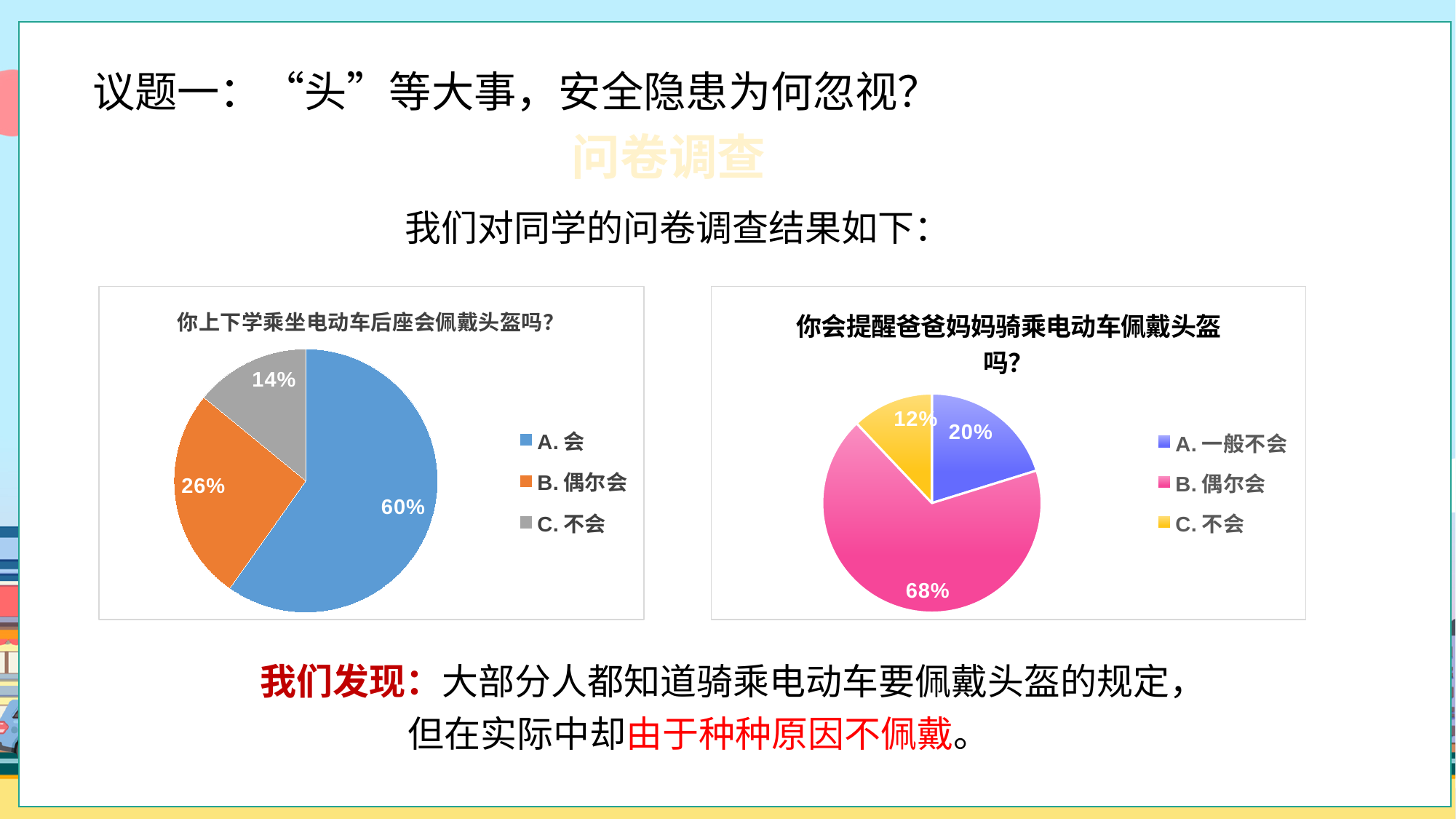

议题一：“头”等大事，安全隐患为何忽视？
问卷调查
我们对同学的问卷调查结果如下：

### Chart: 你上下学乘坐电动车后座会佩戴头盔吗？

| Category |  |
|---|---|
| A.会 | 0.598 |
| B.偶尔会 | 0.2612 |
| C.不会 | 0.1408 |

### Chart: 你会提醒爸爸妈妈骑乘电动车佩戴头盔吗？

| Category |  |
|---|---|
| A.一般不会 | 0.202 |
| B.偶尔会 | 0.6776 |
| C.不会 | 0.1204 |
我们发现：大部分人都知道骑乘电动车要佩戴头盔的规定，
                 但在实际中却由于种种原因不佩戴。